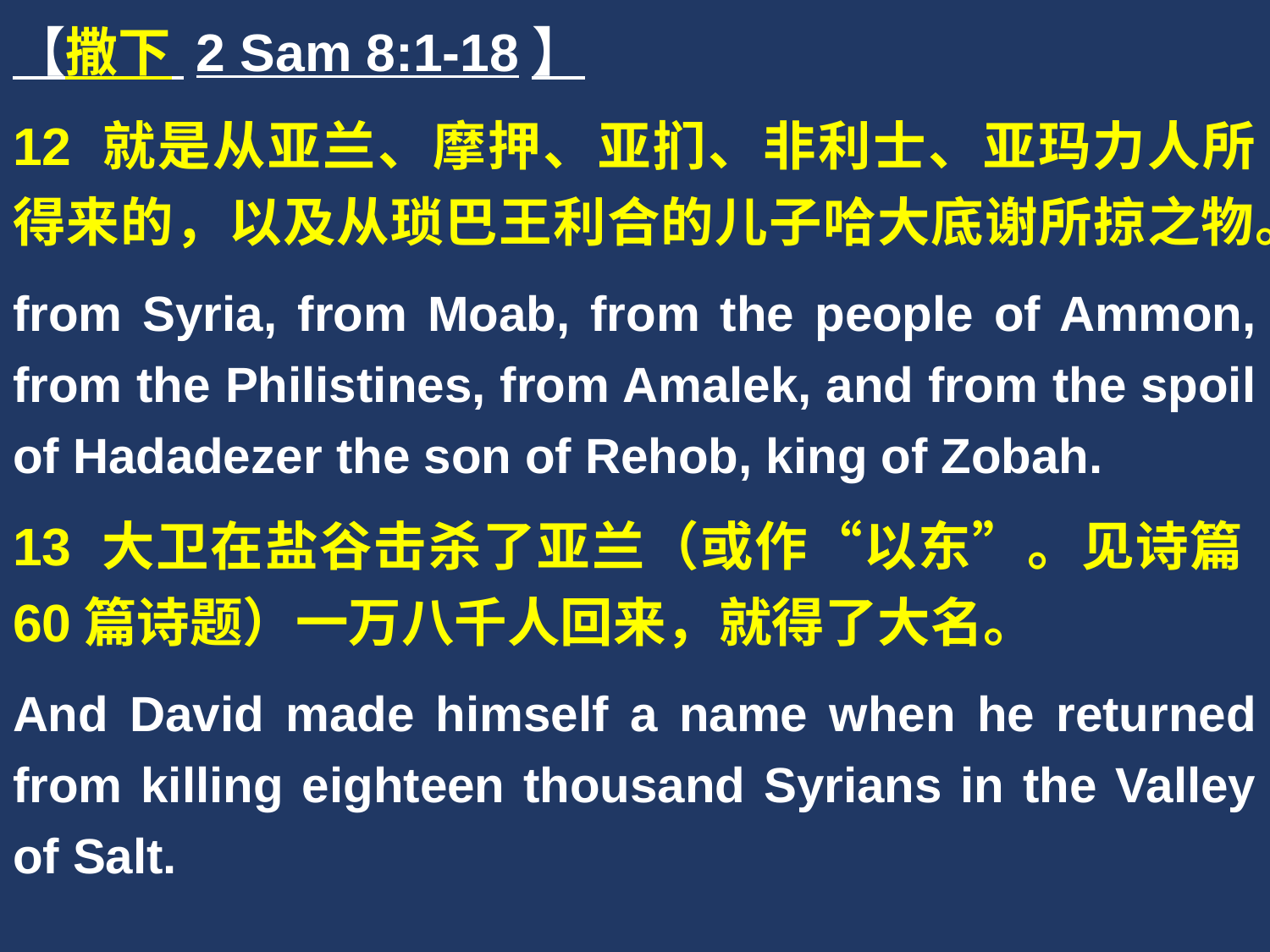

【撒下 2 Sam 8:1-18】
12 就是从亚兰、摩押、亚扪、非利士、亚玛力人所得来的，以及从琐巴王利合的儿子哈大底谢所掠之物。
from Syria, from Moab, from the people of Ammon, from the Philistines, from Amalek, and from the spoil of Hadadezer the son of Rehob, king of Zobah.
13 大卫在盐谷击杀了亚兰（或作“以东”。见诗篇60篇诗题）一万八千人回来，就得了大名。
And David made himself a name when he returned from killing eighteen thousand Syrians in the Valley of Salt.